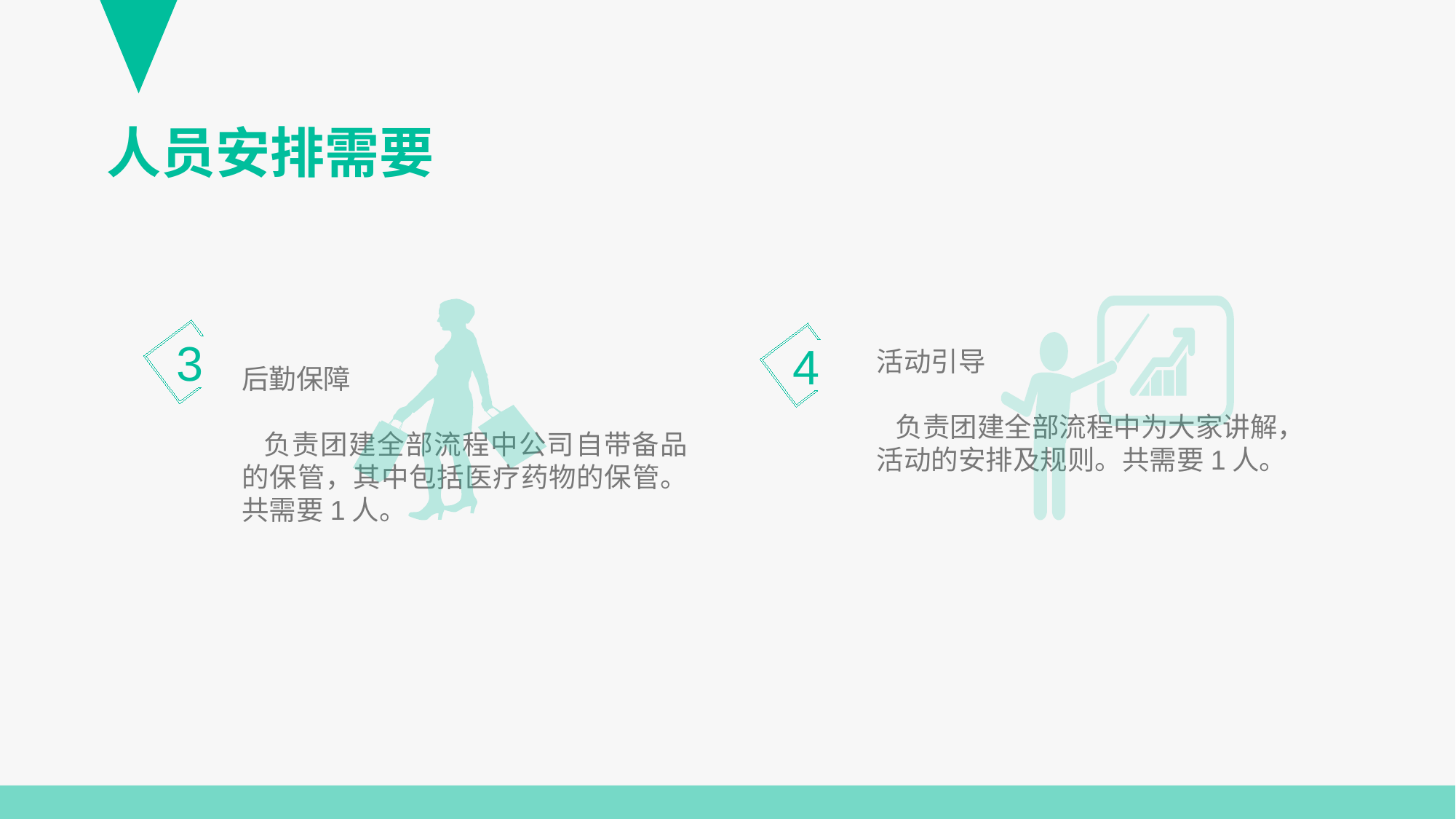

人员安排需要

3
后勤保障

  负责团建全部流程中公司自带备品的保管，其中包括医疗药物的保管。共需要1人。

4
活动引导

  负责团建全部流程中为大家讲解，
活动的安排及规则。共需要1人。